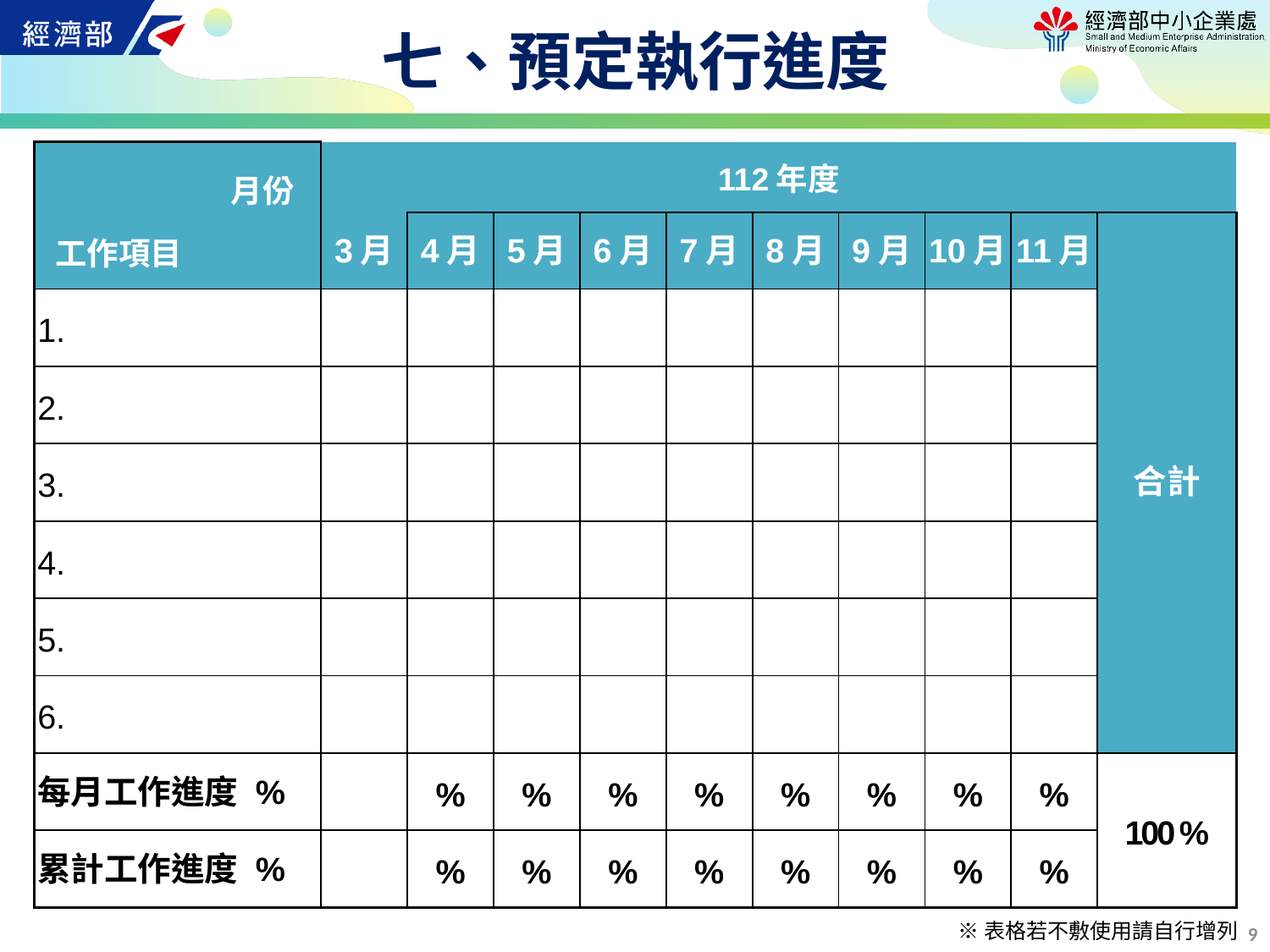

# 七、預定執行進度
|  | 112年度 |  |  |  |  |  |  |  |  |  |
| --- | --- | --- | --- | --- | --- | --- | --- | --- | --- | --- |
|  | 3月 | 4月 | 5月 | 6月 | 7月 | 8月 | 9月 | 10月 | 11月 | 合計 |
| 1. |  |  |  |  |  |  |  |  |  |  |
| 2. |  |  |  |  |  |  |  |  |  |  |
| 3. |  |  |  |  |  |  |  |  |  |  |
| 4. |  |  |  |  |  |  |  |  |  |  |
| 5. |  |  |  |  |  |  |  |  |  |  |
| 6. |  |  |  |  |  |  |  |  |  |  |
| 每月工作進度 % |  | % | % | % | % | % | % | % | % | 100 % |
| 累計工作進度 % |  | % | % | % | % | % | % | % | % |  |
 月份
 工作項目
9
※表格若不敷使用請自行增列